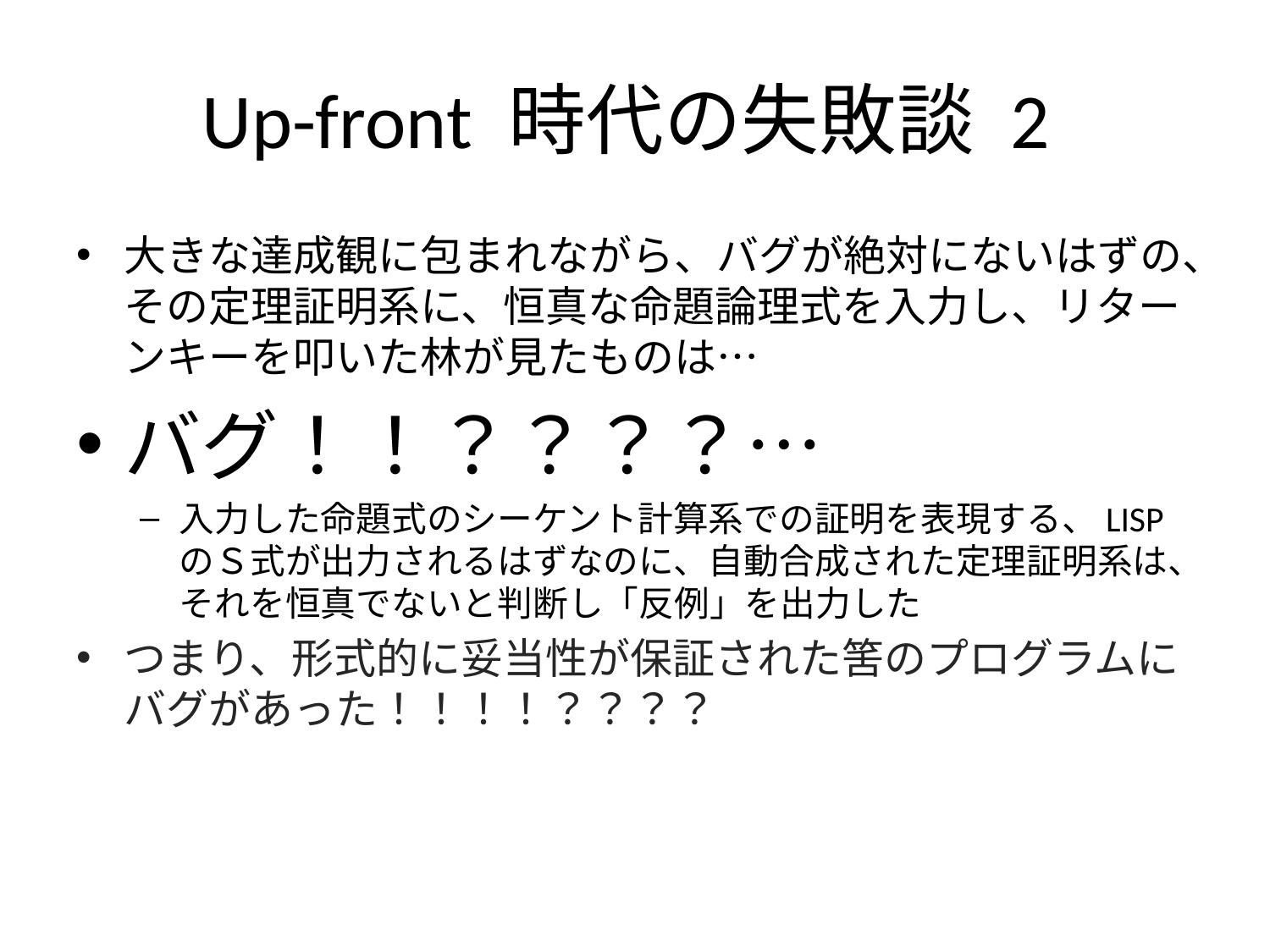

# Up-front 時代の失敗談 2
大きな達成観に包まれながら、バグが絶対にないはずの、その定理証明系に、恒真な命題論理式を入力し、リターンキーを叩いた林が見たものは…
バグ！！？？？？…
入力した命題式のシーケント計算系での証明を表現する、LISPのＳ式が出力されるはずなのに、自動合成された定理証明系は、それを恒真でないと判断し「反例」を出力した
つまり、形式的に妥当性が保証された筈のプログラムにバグがあった！！！！？？？？